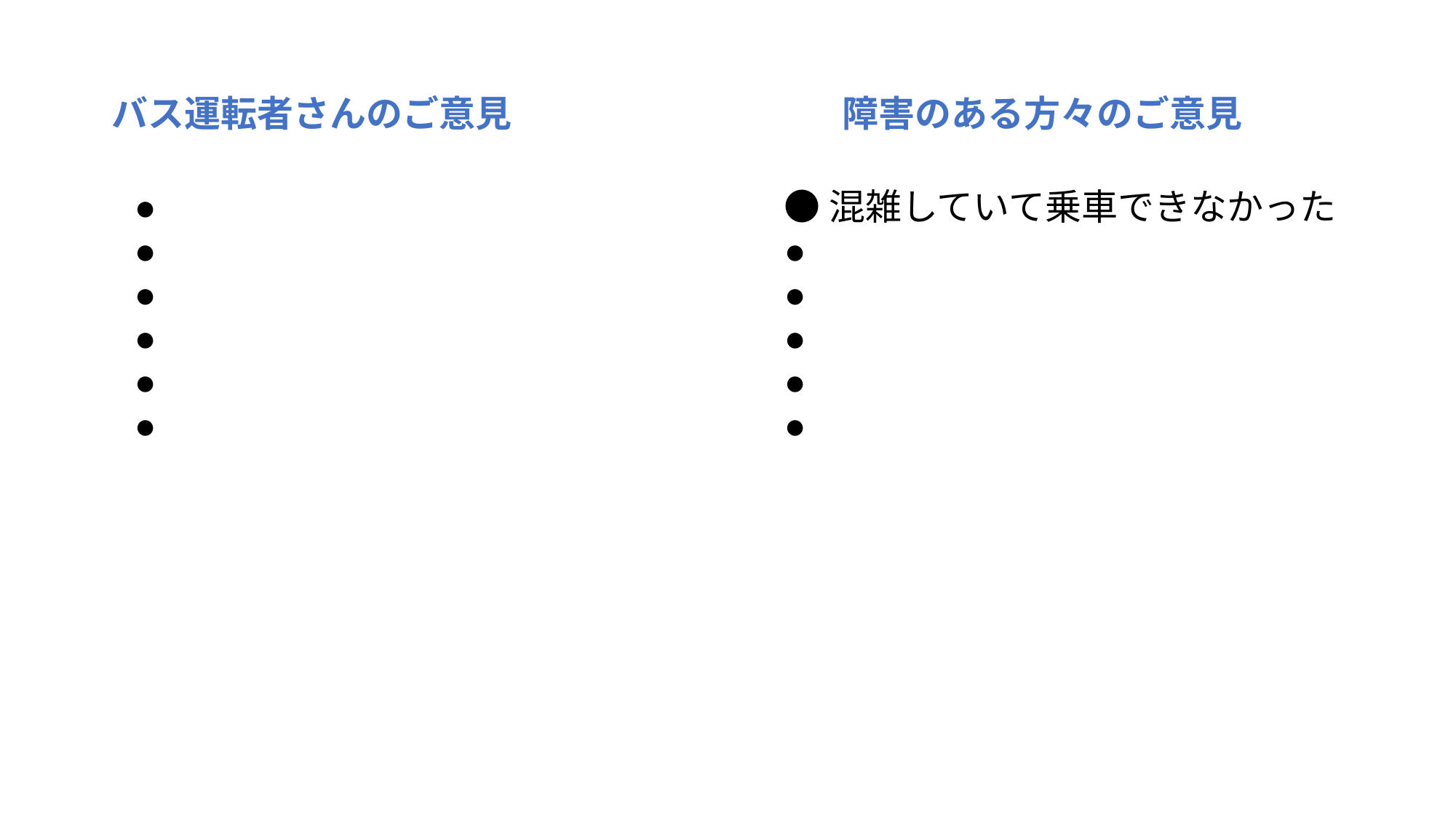

バス運転者さんのご意見
障害のある方々のご意見
●
●
●
●
●
●
●混雑していて乗車できなかった
●
●
●
●
●